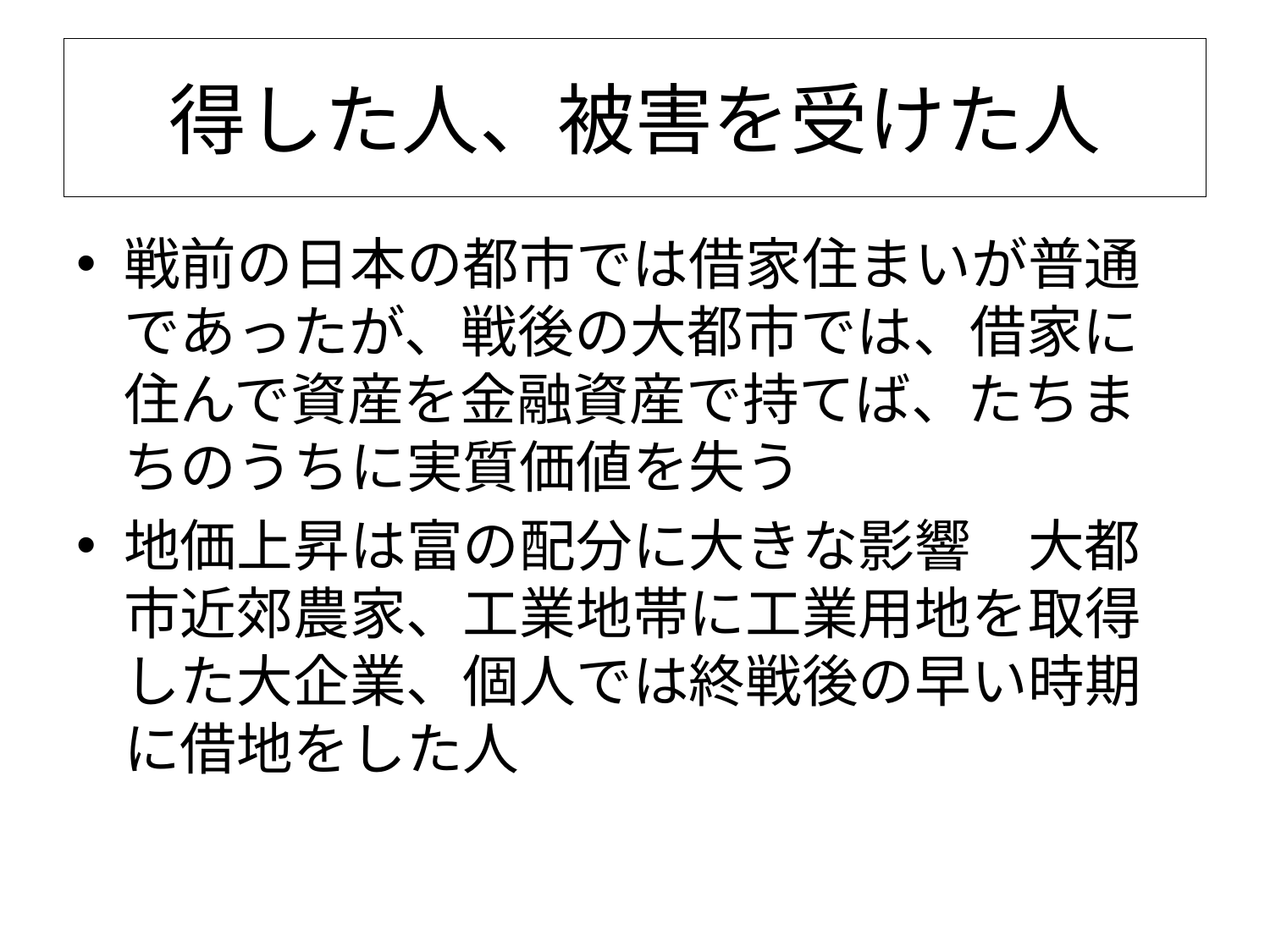

# 得した人、被害を受けた人
戦前の日本の都市では借家住まいが普通であったが、戦後の大都市では、借家に住んで資産を金融資産で持てば、たちまちのうちに実質価値を失う
地価上昇は富の配分に大きな影響　大都市近郊農家、工業地帯に工業用地を取得した大企業、個人では終戦後の早い時期に借地をした人